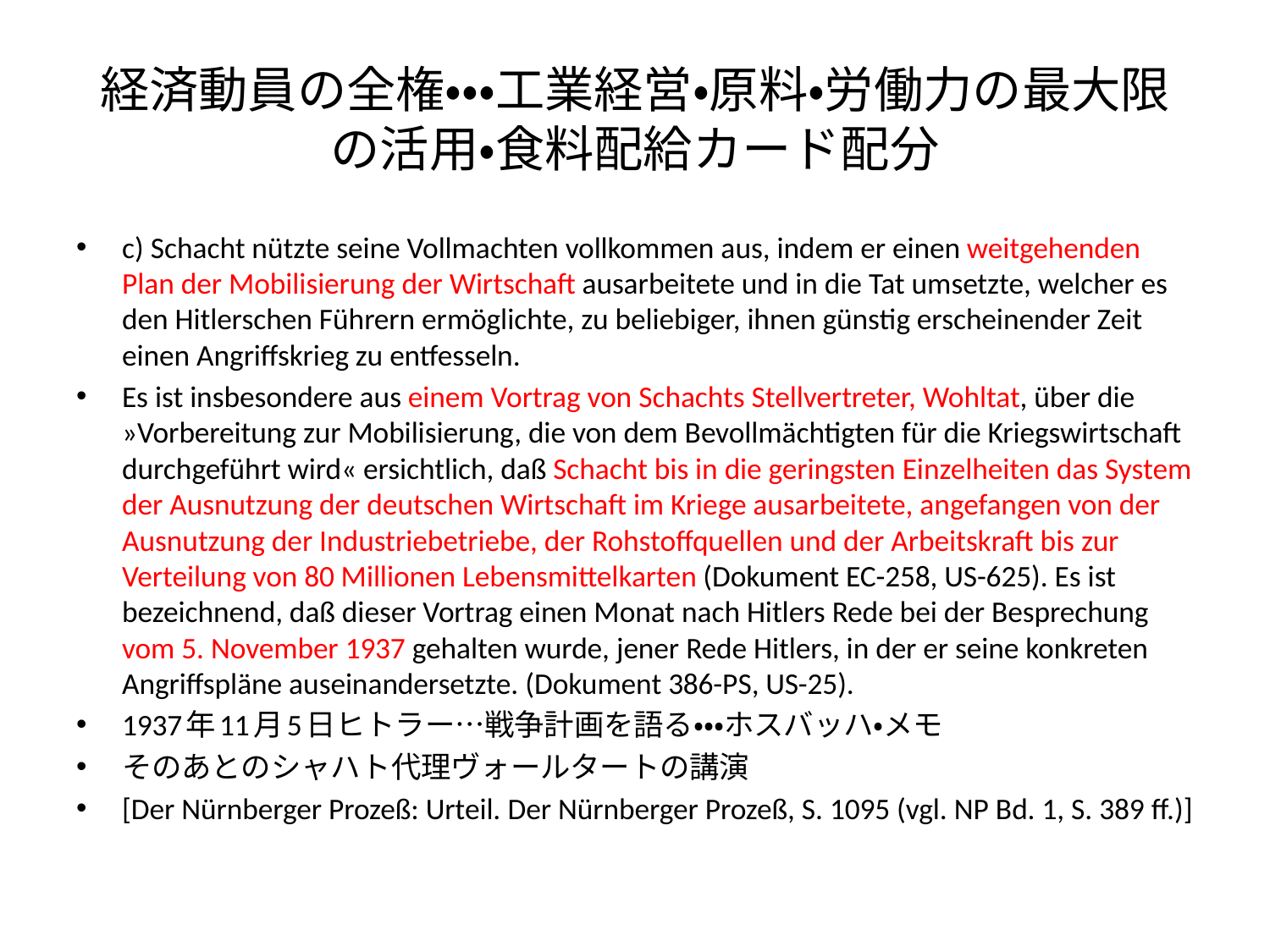

# 経済動員の全権・・・工業経営・原料・労働力の最大限の活用・食料配給カード配分
c) Schacht nützte seine Vollmachten vollkommen aus, indem er einen weitgehenden Plan der Mobilisierung der Wirtschaft ausarbeitete und in die Tat umsetzte, welcher es den Hitlerschen Führern ermöglichte, zu beliebiger, ihnen günstig erscheinender Zeit einen Angriffskrieg zu entfesseln.
Es ist insbesondere aus einem Vortrag von Schachts Stellvertreter, Wohltat, über die »Vorbereitung zur Mobilisierung, die von dem Bevollmächtigten für die Kriegswirtschaft durchgeführt wird« ersichtlich, daß Schacht bis in die geringsten Einzelheiten das System der Ausnutzung der deutschen Wirtschaft im Kriege ausarbeitete, angefangen von der Ausnutzung der Industriebetriebe, der Rohstoffquellen und der Arbeitskraft bis zur Verteilung von 80 Millionen Lebensmittelkarten (Dokument EC-258, US-625). Es ist bezeichnend, daß dieser Vortrag einen Monat nach Hitlers Rede bei der Besprechung vom 5. November 1937 gehalten wurde, jener Rede Hitlers, in der er seine konkreten Angriffspläne auseinandersetzte. (Dokument 386-PS, US-25).
1937年11月5日ヒトラー…戦争計画を語る・・・ホスバッハ・メモ
そのあとのシャハト代理ヴォールタートの講演
[Der Nürnberger Prozeß: Urteil. Der Nürnberger Prozeß, S. 1095 (vgl. NP Bd. 1, S. 389 ff.)]